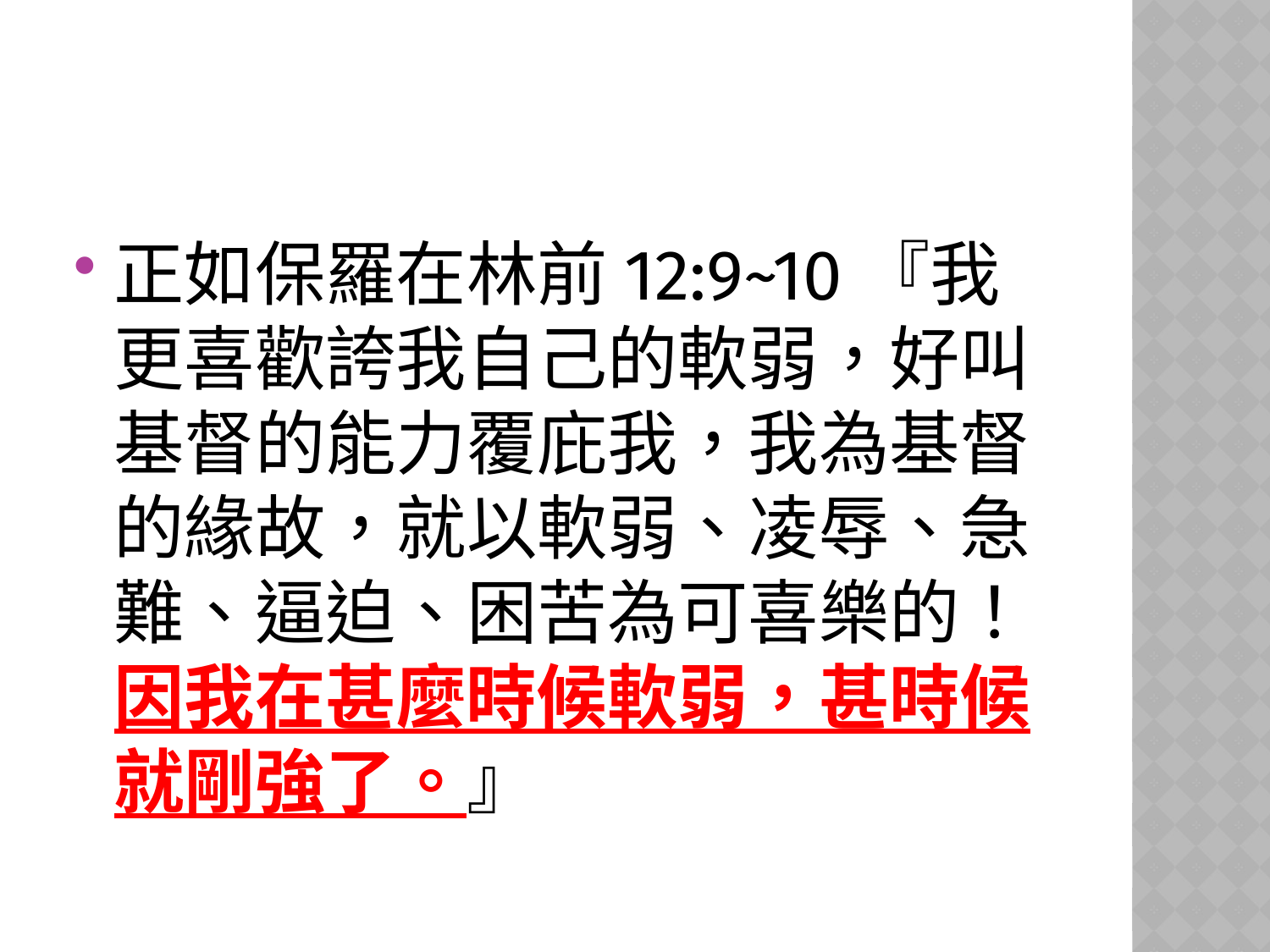

#
正如保羅在林前12:9~10『我更喜歡誇我自己的軟弱，好叫基督的能力覆庇我，我為基督的緣故，就以軟弱、凌辱、急難、逼迫、困苦為可喜樂的！因我在甚麼時候軟弱，甚時候就剛強了。』